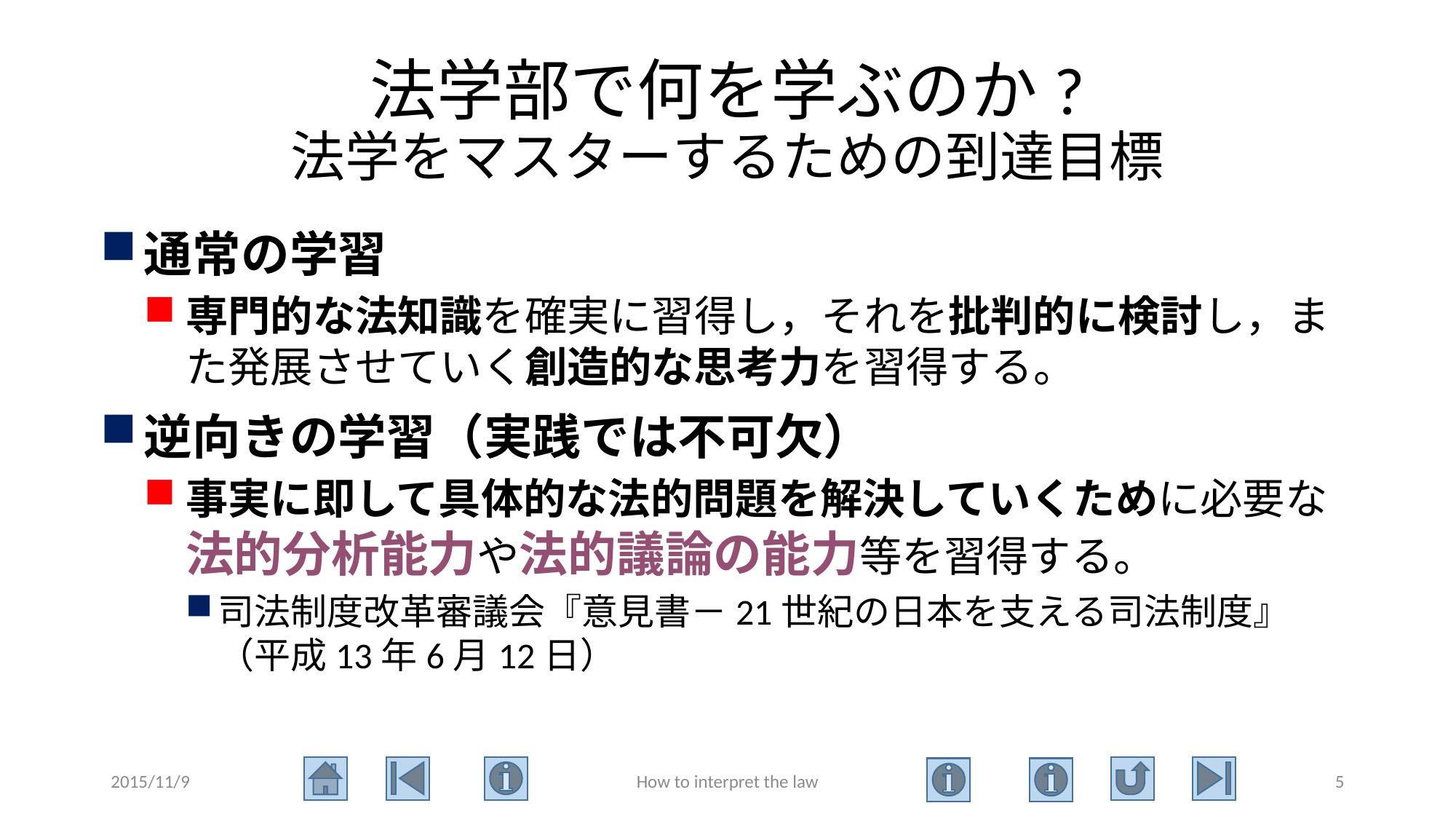

# 法学部で何を学ぶのか? 法学をマスターするための到達目標
通常の学習
専門的な法知識を確実に習得し，それを批判的に検討し，また発展させていく創造的な思考力を習得する。
逆向きの学習（実践では不可欠）
事実に即して具体的な法的問題を解決していくために必要な法的分析能力や法的議論の能力等を習得する。
司法制度改革審議会『意見書－21世紀の日本を支える司法制度』（平成13年6月12日）
2015/11/9
How to interpret the law
5